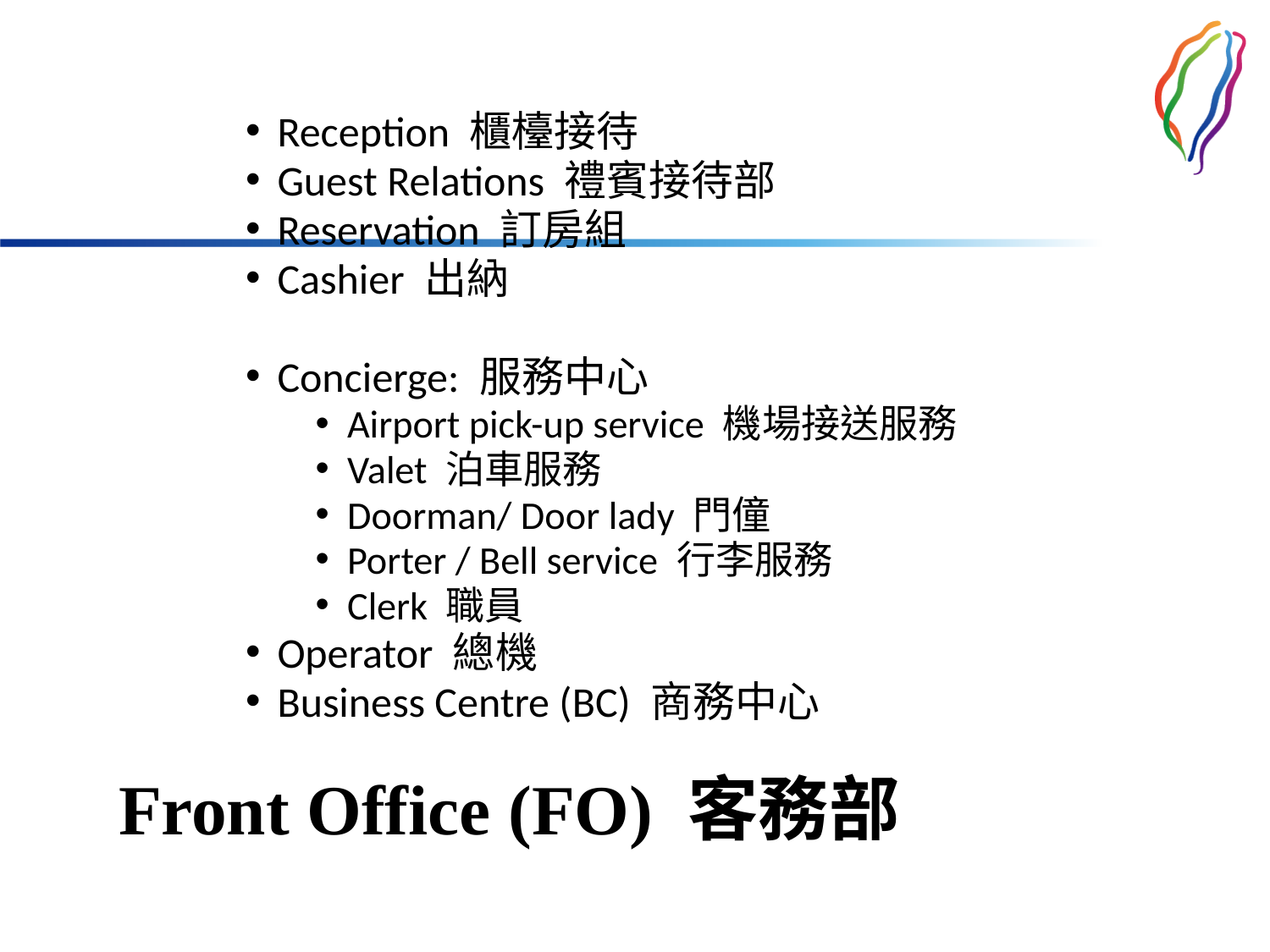

Reception 櫃檯接待
Guest Relations 禮賓接待部
Reservation 訂房組
Cashier 出納

Concierge: 服務中心
Airport pick-up service 機場接送服務
Valet 泊車服務
Doorman/ Door lady 門僮
Porter / Bell service 行李服務
Clerk 職員
Operator 總機
Business Centre (BC) 商務中心

# Front Office (FO) 客務部